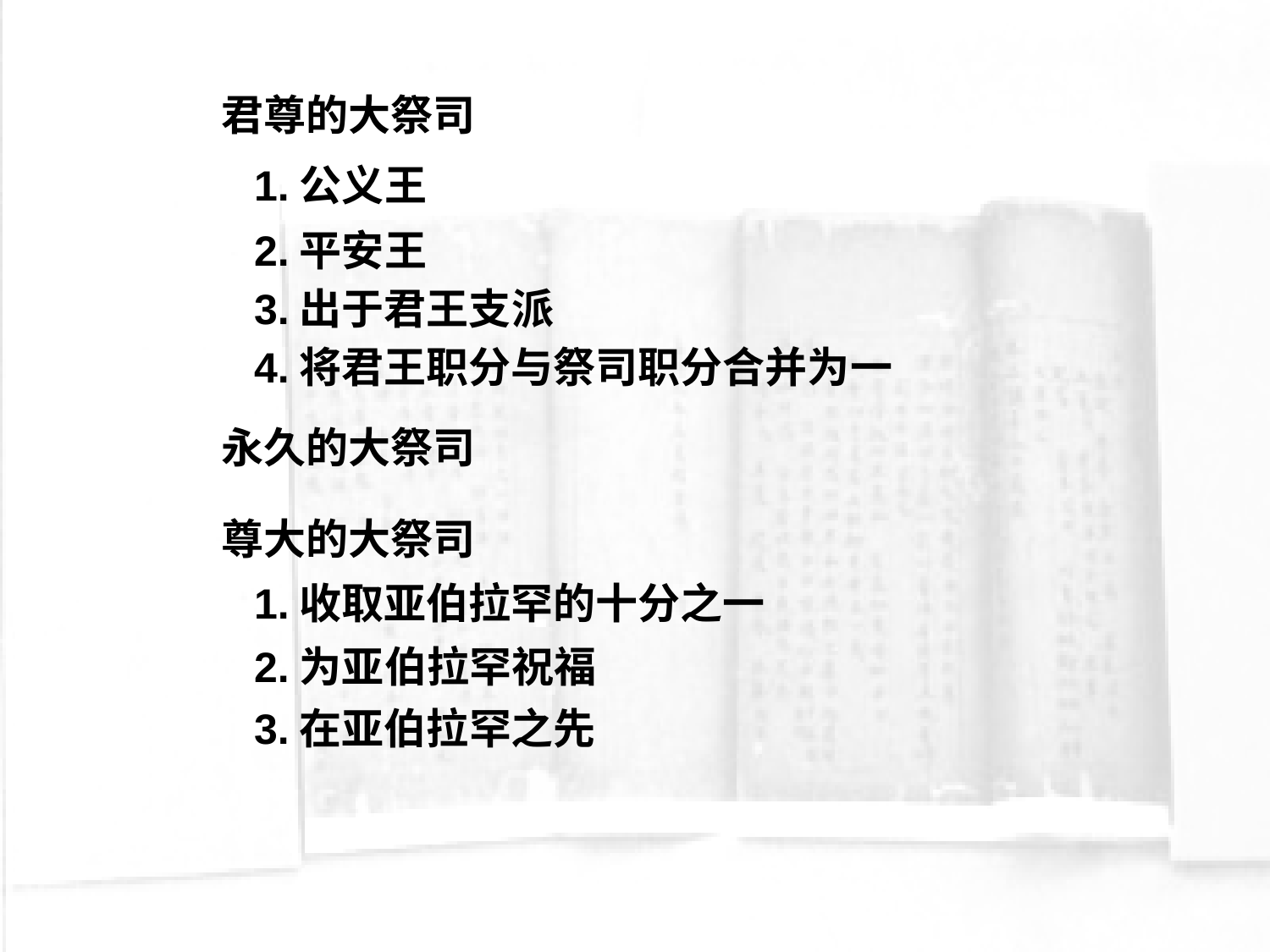

君尊的大祭司
1.公义王
2.平安王
3.出于君王支派
4.将君王职分与祭司职分合并为一
永久的大祭司
尊大的大祭司
1.收取亚伯拉罕的十分之一
2.为亚伯拉罕祝福
3.在亚伯拉罕之先